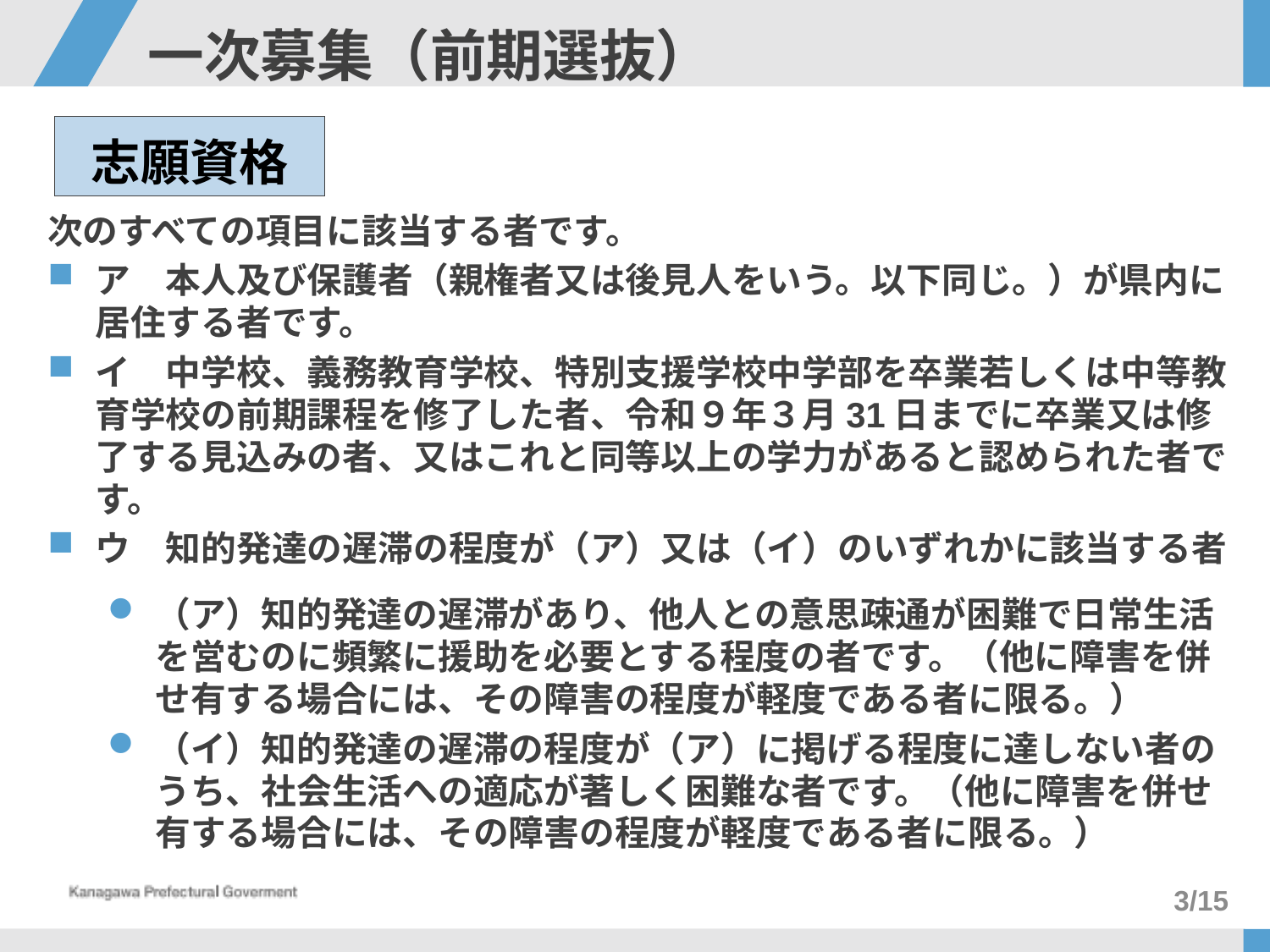

# 一次募集（前期選抜）
志願資格
次のすべての項目に該当する者です。
ア　本人及び保護者（親権者又は後見人をいう。以下同じ。）が県内に居住する者です。
イ　中学校、義務教育学校、特別支援学校中学部を卒業若しくは中等教育学校の前期課程を修了した者、令和９年３月31日までに卒業又は修了する見込みの者、又はこれと同等以上の学力があると認められた者です。
ウ　知的発達の遅滞の程度が（ア）又は（イ）のいずれかに該当する者

（ア）知的発達の遅滞があり、他人との意思疎通が困難で日常生活を営むのに頻繁に援助を必要とする程度の者です。（他に障害を併せ有する場合には、その障害の程度が軽度である者に限る。）
（イ）知的発達の遅滞の程度が（ア）に掲げる程度に達しない者のうち、社会生活への適応が著しく困難な者です。（他に障害を併せ有する場合には、その障害の程度が軽度である者に限る。）

3/15